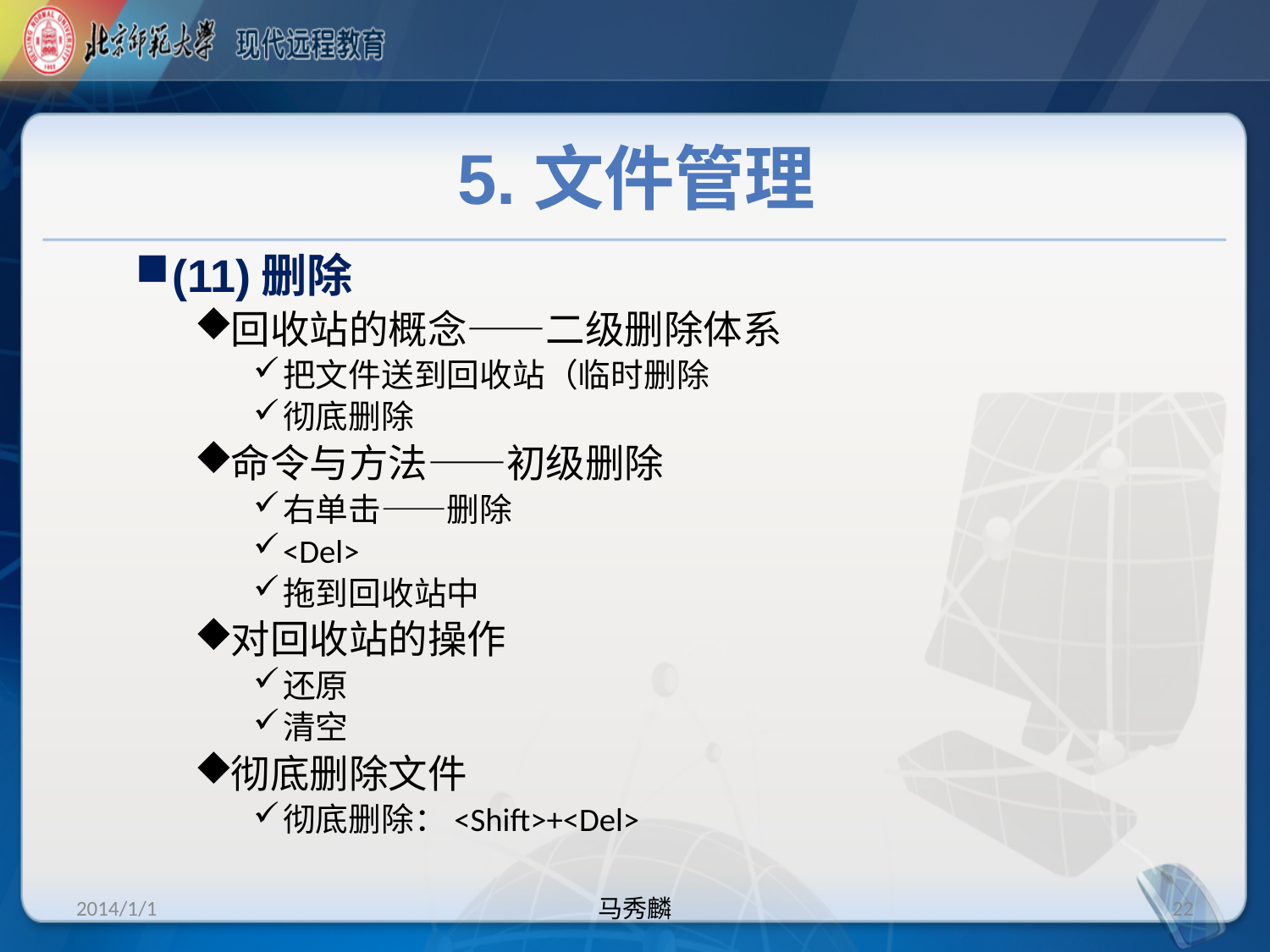

# 5.文件管理
(11)删除
回收站的概念——二级删除体系
把文件送到回收站（临时删除
彻底删除
命令与方法——初级删除
右单击——删除
<Del>
拖到回收站中
对回收站的操作
还原
清空
彻底删除文件
彻底删除：<Shift>+<Del>
2014/1/1
马秀麟
22